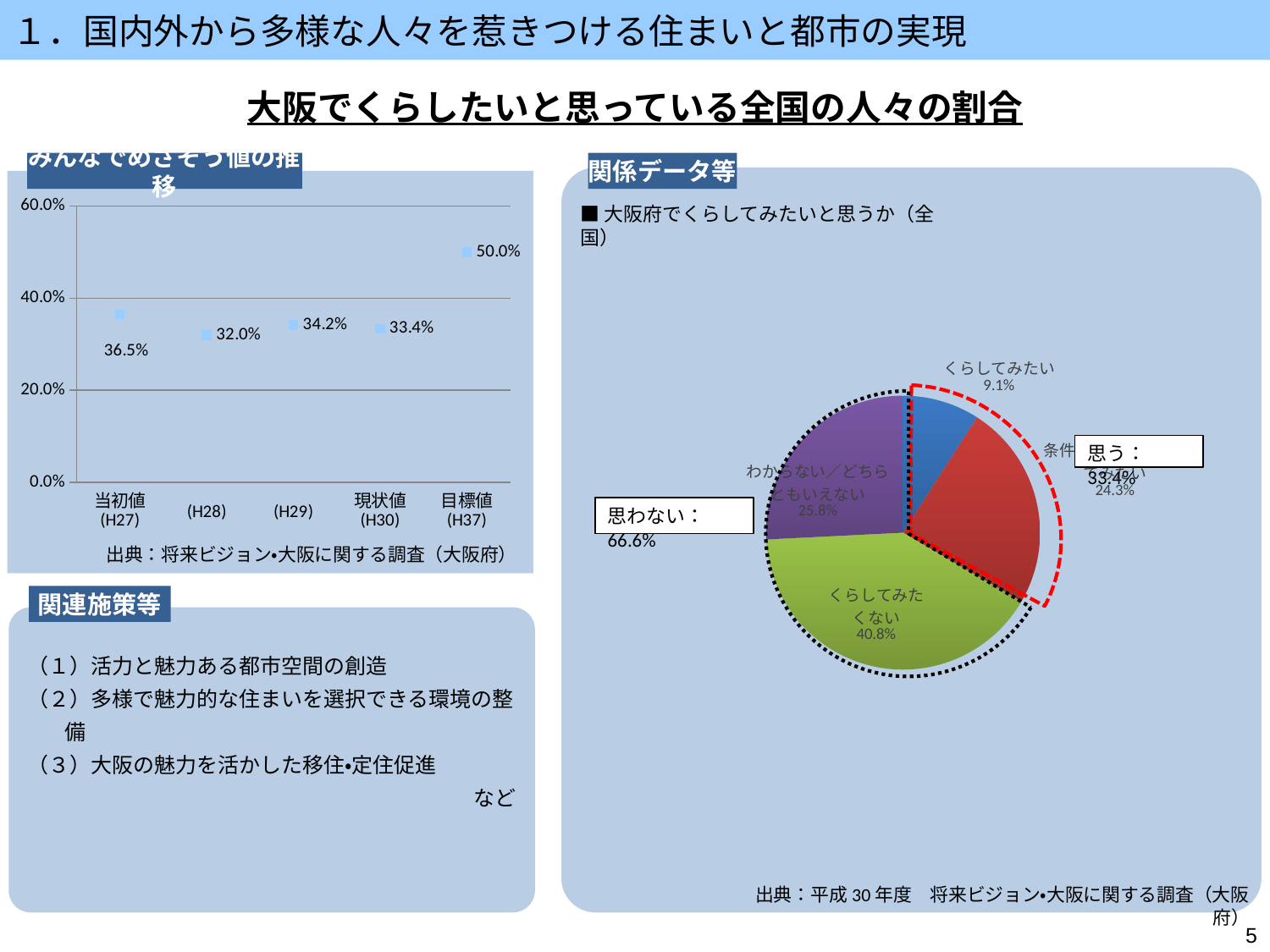

１．国内外から多様な人々を惹きつける住まいと都市の実現
大阪でくらしたいと思っている全国の人々の割合
みんなでめざそう値の推移
関係データ等

### Chart

| Category |  |
|---|---|
| 当初値
(H27) | 0.365 |
|
(H28) | 0.32 |
|
(H29) | 0.342 |
| 現状値
(H30) | 0.334 |
| 目標値
(H37) | 0.5 |■大阪府でくらしてみたいと思うか（全国）

### Chart

| Category |  |
|---|---|
| くらしてみたい | 9.1 |
| 条件があえばくらしてみたい | 24.3 |
| くらしてみたくない | 40.8 |
| わからない／どちらともいえない | 25.8 |

### Chart

| Category |
|---|

思う：33.4%
思わない：66.6%
済
出典：将来ビジョン・大阪に関する調査（大阪府）
関連施策等

（１）活力と魅力ある都市空間の創造
（２）多様で魅力的な住まいを選択できる環境の整備
（３）大阪の魅力を活かした移住・定住促進
など
出典：平成30年度　将来ビジョン・大阪に関する調査（大阪府）
5